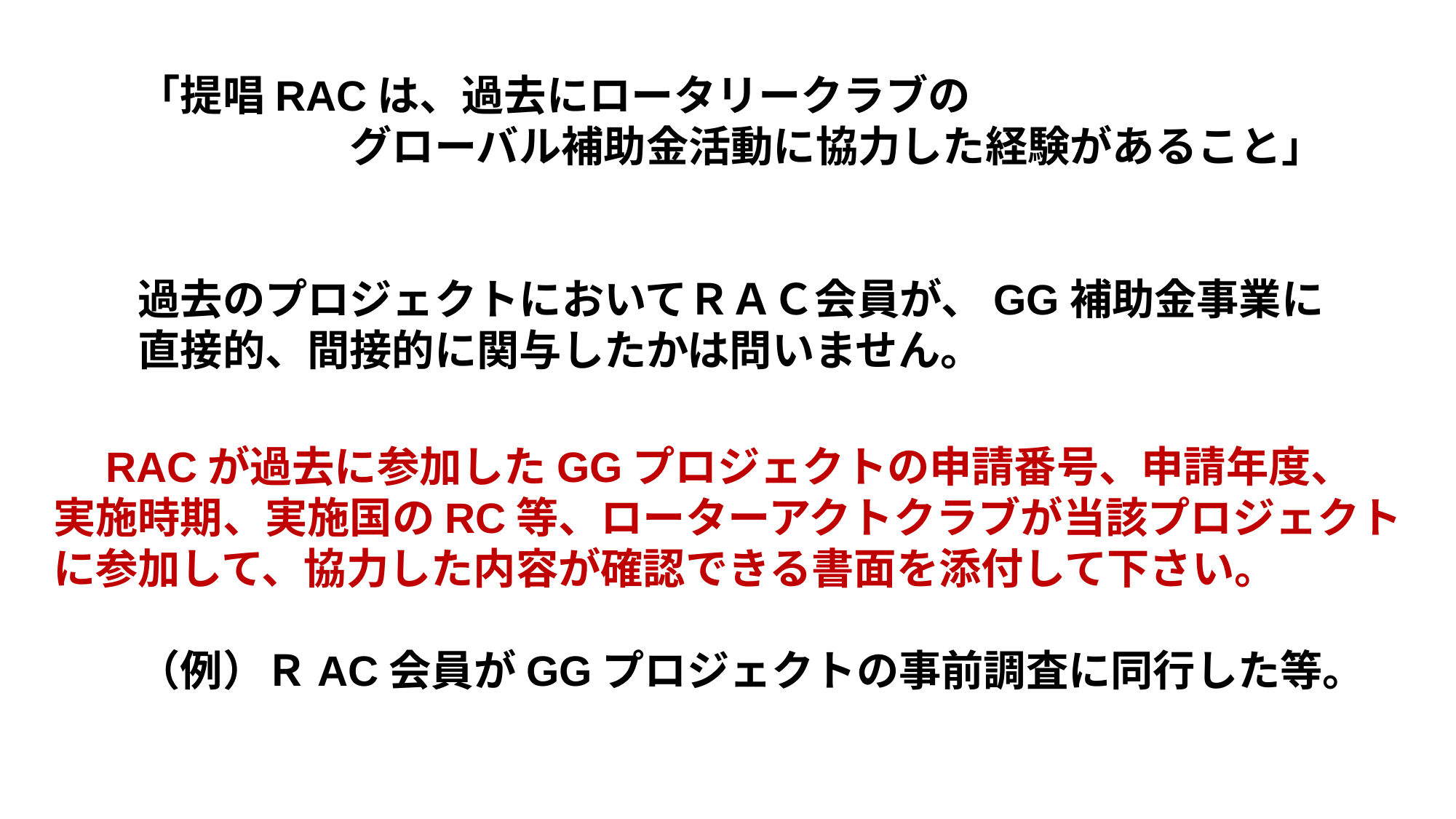

「提唱RACは、過去にロータリークラブの
　　　　　　　グローバル補助金活動に協力した経験があること」

　　過去のプロジェクトにおいてＲＡＣ会員が、GG補助金事業に
　　直接的、間接的に関与したかは問いません。

　RACが過去に参加したGGプロジェクトの申請番号、申請年度、
実施時期、実施国のRC等、ローターアクトクラブが当該プロジェクトに参加して、協力した内容が確認できる書面を添付して下さい。

　　（例）ＲAC会員がGGプロジェクトの事前調査に同行した等。